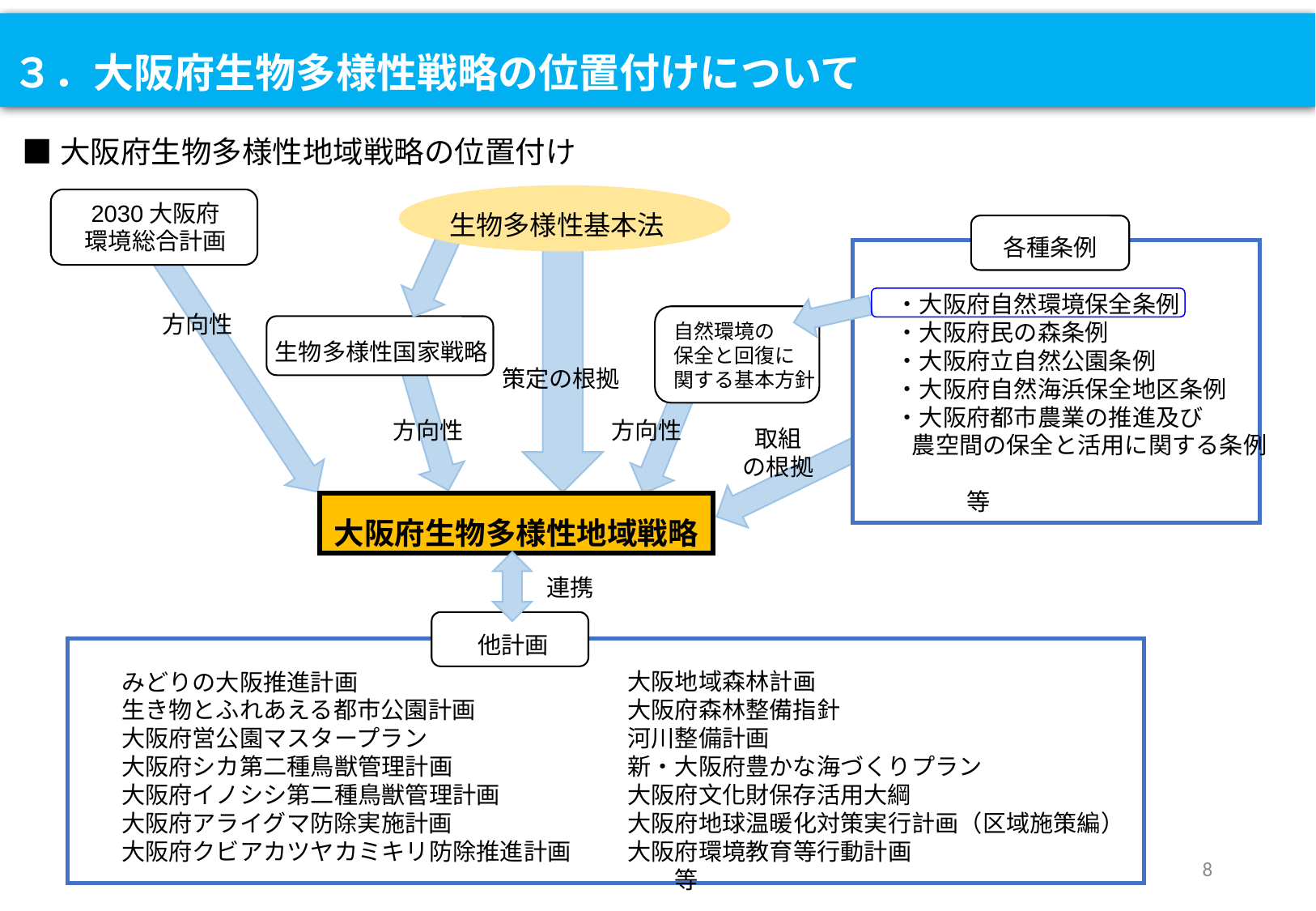

３．大阪府生物多様性戦略の位置付けについて
■大阪府生物多様性地域戦略の位置付け

生物多様性基本法

2030大阪府
環境総合計画

方向性

生物多様性国家戦略

策定の根拠
方向性
方向性

各種条例

　・大阪府自然環境保全条例
　・大阪府民の森条例
　・大阪府立自然公園条例
　・大阪府自然海浜保全地区条例
　・大阪府都市農業の推進及び
  　農空間の保全と活用に関する条例
　　　　　　　　　　　　　　　　　　　　　等

自然環境の
保全と回復に
関する基本方針

取組
の根拠
大阪府生物多様性地域戦略

連携
他計画

大阪地域森林計画
大阪府森林整備指針
河川整備計画
新・大阪府豊かな海づくりプラン
大阪府文化財保存活用大綱
大阪府地球温暖化対策実行計画（区域施策編）
大阪府環境教育等行動計画　　　　　　　　　　　　等
みどりの大阪推進計画
生き物とふれあえる都市公園計画
大阪府営公園マスタープラン
大阪府シカ第二種鳥獣管理計画
大阪府イノシシ第二種鳥獣管理計画
大阪府アライグマ防除実施計画
大阪府クビアカツヤカミキリ防除推進計画

8